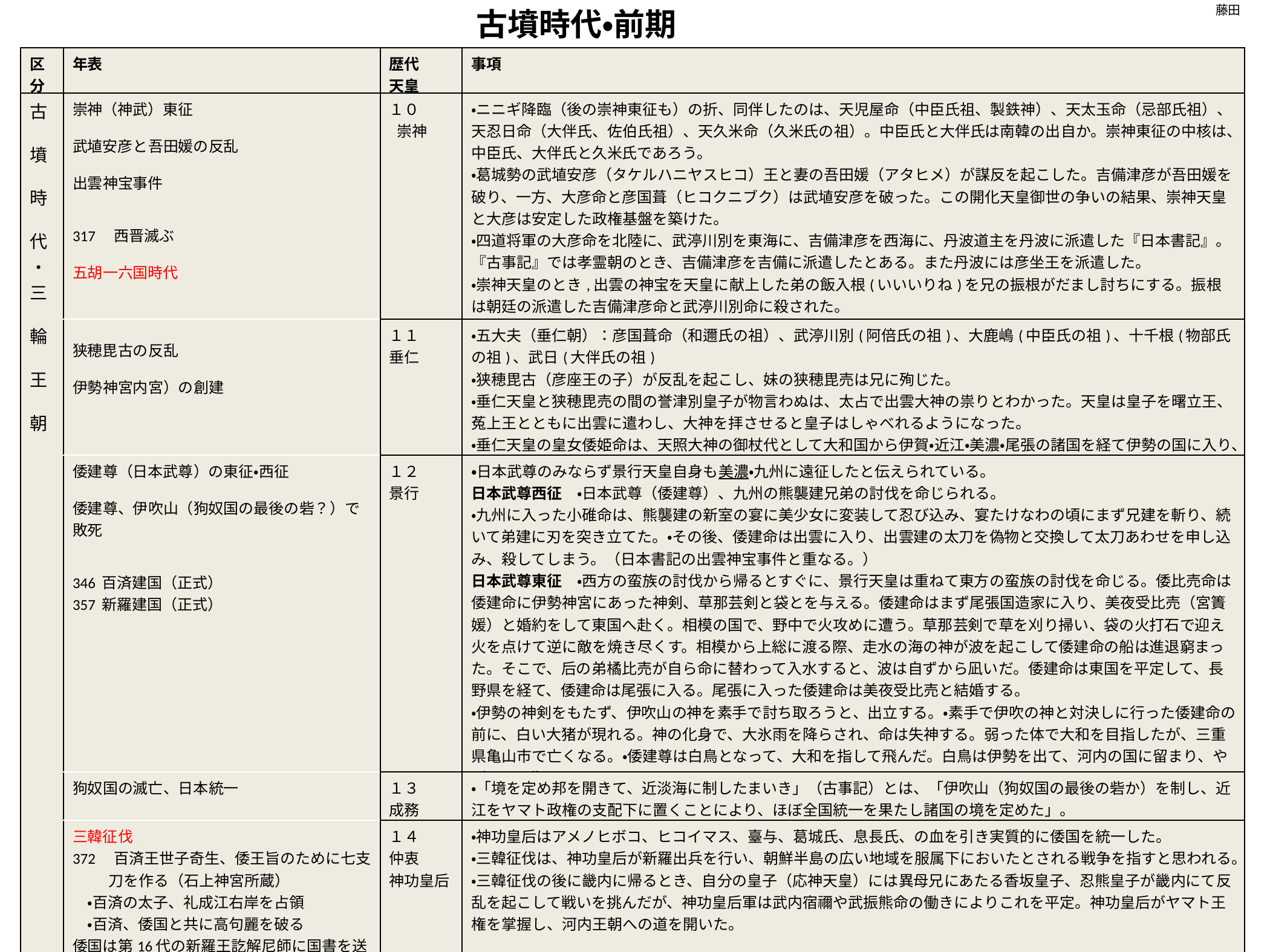

古墳時代・前期
藤田
| 区分 | 年表 | 歴代 天皇 | 事項 |
| --- | --- | --- | --- |
| 古 墳 時 代 ・ 三 輪 王 朝 | 崇神（神武）東征 武埴安彦と吾田媛の反乱 出雲神宝事件 317　西晋滅ぶ 五胡一六国時代 | １０ 崇神 | ・ニニギ降臨（後の崇神東征も）の折、同伴したのは、天児屋命（中臣氏祖、製鉄神）、天太玉命（忌部氏祖）、天忍日命（大伴氏、佐伯氏祖）、天久米命（久米氏の祖）。中臣氏と大伴氏は南韓の出自か。崇神東征の中核は、中臣氏、大伴氏と久米氏であろう。 ・葛城勢の武埴安彦（タケルハニヤスヒコ）王と妻の吾田媛（アタヒメ）が謀反を起こした。吉備津彦が吾田媛を破り、一方、大彦命と彦国葺（ヒコクニブク）は武埴安彦を破った。この開化天皇御世の争いの結果、崇神天皇と大彦は安定した政権基盤を築けた。 ・四道将軍の大彦命を北陸に、武渟川別を東海に、吉備津彦を西海に、丹波道主を丹波に派遣した『日本書記』。『古事記』では孝霊朝のとき、吉備津彦を吉備に派遣したとある。また丹波には彦坐王を派遣した。 ・崇神天皇のとき,出雲の神宝を天皇に献上した弟の飯入根(いいいりね)を兄の振根がだまし討ちにする。振根は朝廷の派遣した吉備津彦命と武渟川別命に殺された。 ・大田田根子を祭主として大物主神を祀り、長尾市を祭主として倭大国魂神を祀ることで、疫病は収まり、国内は鎮まった。 |
|  | 狭穂毘古の反乱 伊勢神宮内宮）の創建 | １１ 垂仁 | ・五大夫（垂仁朝）：彦国葺命（和邇氏の祖）、武渟川別(阿倍氏の祖)、大鹿嶋(中臣氏の祖)、十千根(物部氏の祖)、武日(大伴氏の祖) ・狭穂毘古（彦座王の子）が反乱を起こし、妹の狭穂毘売は兄に殉じた。 ・垂仁天皇と狭穂毘売の間の誉津別皇子が物言わぬは、太占で出雲大神の祟りとわかった。天皇は皇子を曙立王、菟上王とともに出雲に遣わし、大神を拝させると皇子はしゃべれるようになった。 ・垂仁天皇の皇女倭姫命は、天照大神の御杖代として大和国から伊賀・近江・美濃・尾張の諸国を経て伊勢の国に入り、神託により皇大神宮（伊勢神宮内宮）を創建した。 |
|  | 倭建尊（日本武尊）の東征・西征 倭建尊、伊吹山（狗奴国の最後の砦？）で敗死 346 百済建国（正式） 357 新羅建国（正式） | １２ 景行 | ・日本武尊のみならず景行天皇自身も美濃・九州に遠征したと伝えられている。 日本武尊西征　・日本武尊（倭建尊）、九州の熊襲建兄弟の討伐を命じられる。 ・九州に入った小碓命は、熊襲建の新室の宴に美少女に変装して忍び込み、宴たけなわの頃にまず兄建を斬り、続いて弟建に刃を突き立てた。・その後、倭建命は出雲に入り、出雲建の太刀を偽物と交換して太刀あわせを申し込み、殺してしまう。（日本書記の出雲神宝事件と重なる。） 日本武尊東征　・西方の蛮族の討伐から帰るとすぐに、景行天皇は重ねて東方の蛮族の討伐を命じる。倭比売命は倭建命に伊勢神宮にあった神剣、草那芸剣と袋とを与える。倭建命はまず尾張国造家に入り、美夜受比売（宮簀媛）と婚約をして東国へ赴く。相模の国で、野中で火攻めに遭う。草那芸剣で草を刈り掃い、袋の火打石で迎え火を点けて逆に敵を焼き尽くす。相模から上総に渡る際、走水の海の神が波を起こして倭建命の船は進退窮まった。そこで、后の弟橘比売が自ら命に替わって入水すると、波は自ずから凪いだ。倭建命は東国を平定して、長野県を経て、倭建命は尾張に入る。尾張に入った倭建命は美夜受比売と結婚する。 ・伊勢の神剣をもたず、伊吹山の神を素手で討ち取ろうと、出立する。・素手で伊吹の神と対決しに行った倭建命の前に、白い大猪が現れる。神の化身で、大氷雨を降らされ、命は失神する。弱った体で大和を目指したが、三重県亀山市で亡くなる。・倭建尊は白鳥となって、大和を指して飛んだ。白鳥は伊勢を出て、河内の国に留まり、やがて天に翔った。 ・伊吹山の神は八岐大蛇ともいわれ、大国主のことと思われる。したがって、倭建命は大国主の狗奴国（最後の砦）と戦い敗死したか。 |
|  | 狗奴国の滅亡、日本統一 | １３ 成務 | ・「境を定め邦を開きて、近淡海に制したまいき」（古事記）とは、「伊吹山（狗奴国の最後の砦か）を制し、近江をヤマト政権の支配下に置くことにより、ほぼ全国統一を果たし諸国の境を定めた」。 |
|  | 三韓征伐 372　百済王世子奇生、倭王旨のために七支刀を作る（石上神宮所蔵） 　・百済の太子、礼成江右岸を占領 　・百済、倭国と共に高句麗を破る 倭国は第16代の新羅王訖解尼師に国書を送り国交断絶、首都金城を包囲攻撃 382　葛城襲津彦を遣わして新羅を撃たせる。 | １４ 仲衷 神功皇后 | ・神功皇后はアメノヒボコ、ヒコイマス、臺与、葛城氏、息長氏、の血を引き実質的に倭国を統一した。 ・三韓征伐は、神功皇后が新羅出兵を行い、朝鮮半島の広い地域を服属下においたとされる戦争を指すと思われる。 ・三韓征伐の後に畿内に帰るとき、自分の皇子（応神天皇）には異母兄にあたる香坂皇子、忍熊皇子が畿内にて反乱を起こして戦いを挑んだが、神功皇后軍は武内宿禰や武振熊命の働きによりこれを平定。神功皇后がヤマト王権を掌握し、河内王朝への道を開いた。 |